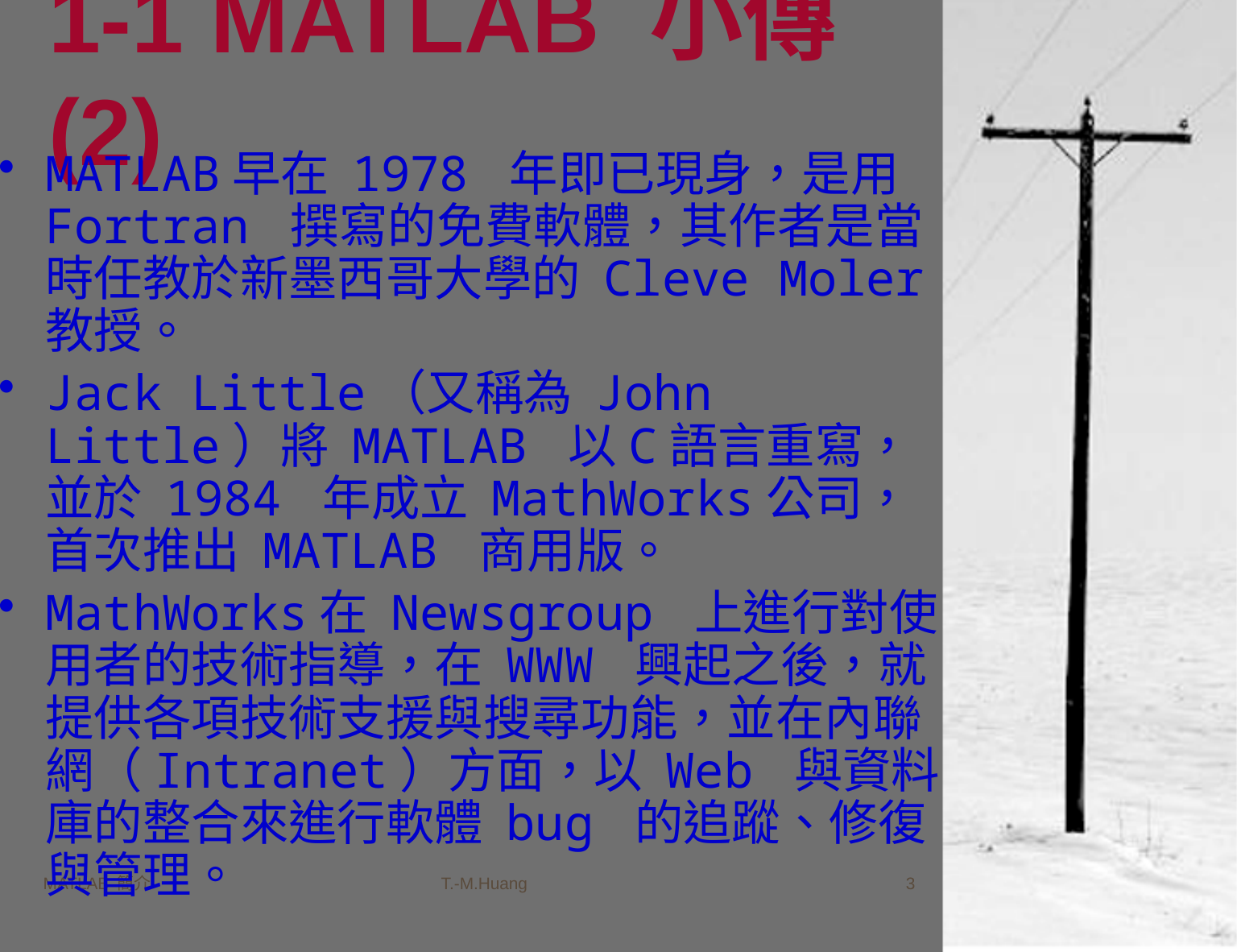

# 1-1 MATLAB 小傳(2)
MATLAB早在 1978 年即已現身，是用 Fortran 撰寫的免費軟體，其作者是當時任教於新墨西哥大學的 Cleve Moler 教授。
Jack Little（又稱為 John Little）將 MATLAB 以C語言重寫，並於 1984 年成立 MathWorks公司，首次推出 MATLAB 商用版。
MathWorks在 Newsgroup 上進行對使用者的技術指導，在 WWW 興起之後，就提供各項技術支援與搜尋功能，並在內聯網（Intranet）方面，以 Web 與資料庫的整合來進行軟體 bug 的追蹤、修復與管理。
MATLAB 簡介
T.-M.Huang
3